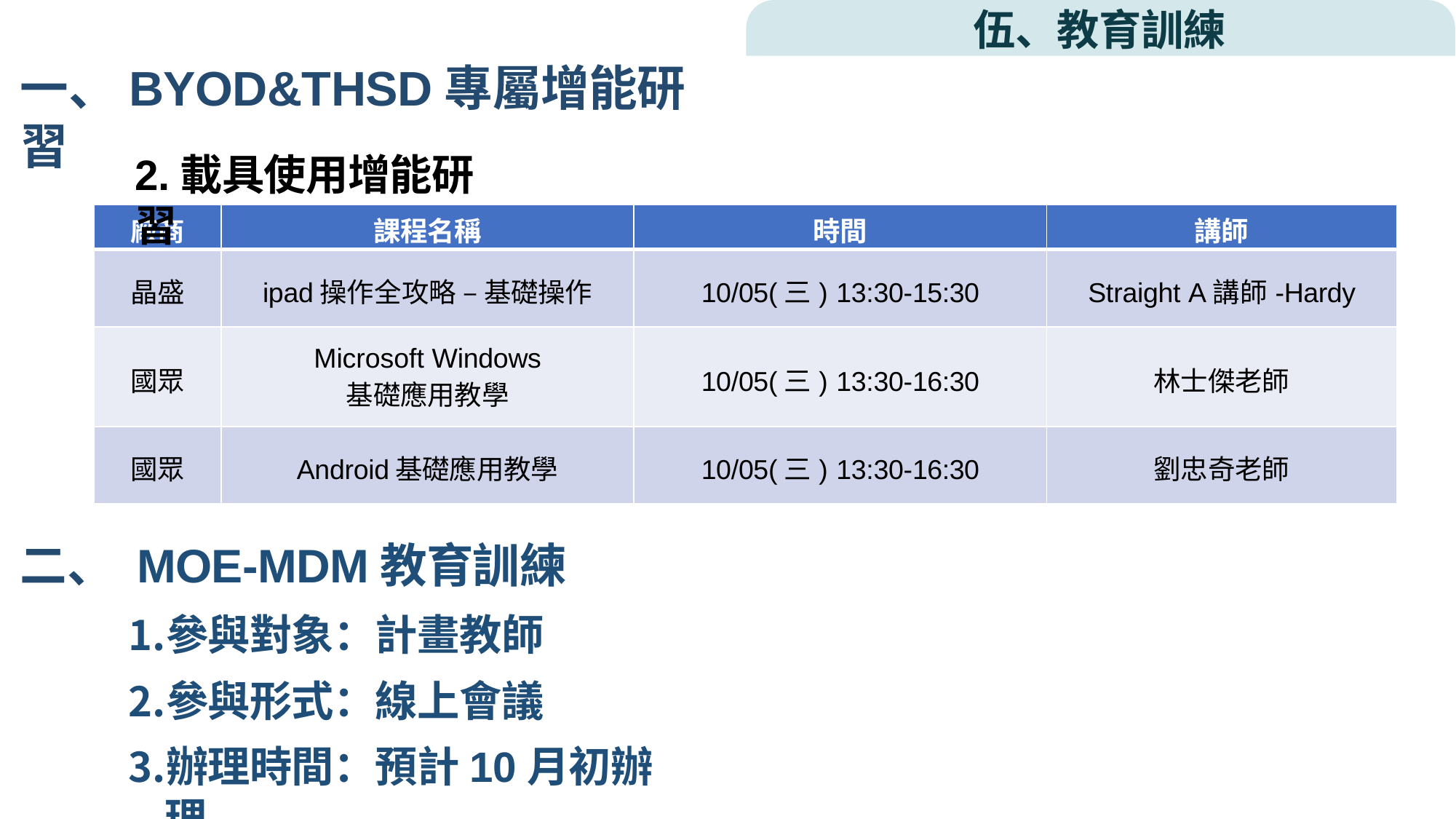

伍、教育訓練
# 一、BYOD&THSD專屬增能研習
2.載具使用增能研習
| 廠商 | 課程名稱 | 時間 | 講師 |
| --- | --- | --- | --- |
| 晶盛 | ipad操作全攻略 – 基礎操作 | 10/05(三) 13:30-15:30 | Straight A講師-Hardy |
| 國眾 | Microsoft Windows 基礎應用教學 | 10/05(三) 13:30-16:30 | 林士傑老師 |
| 國眾 | Android基礎應用教學 | 10/05(三) 13:30-16:30 | 劉忠奇老師 |
二、 MOE-MDM教育訓練
參與對象：計畫教師
參與形式：線上會議
辦理時間：預計10月初辦理